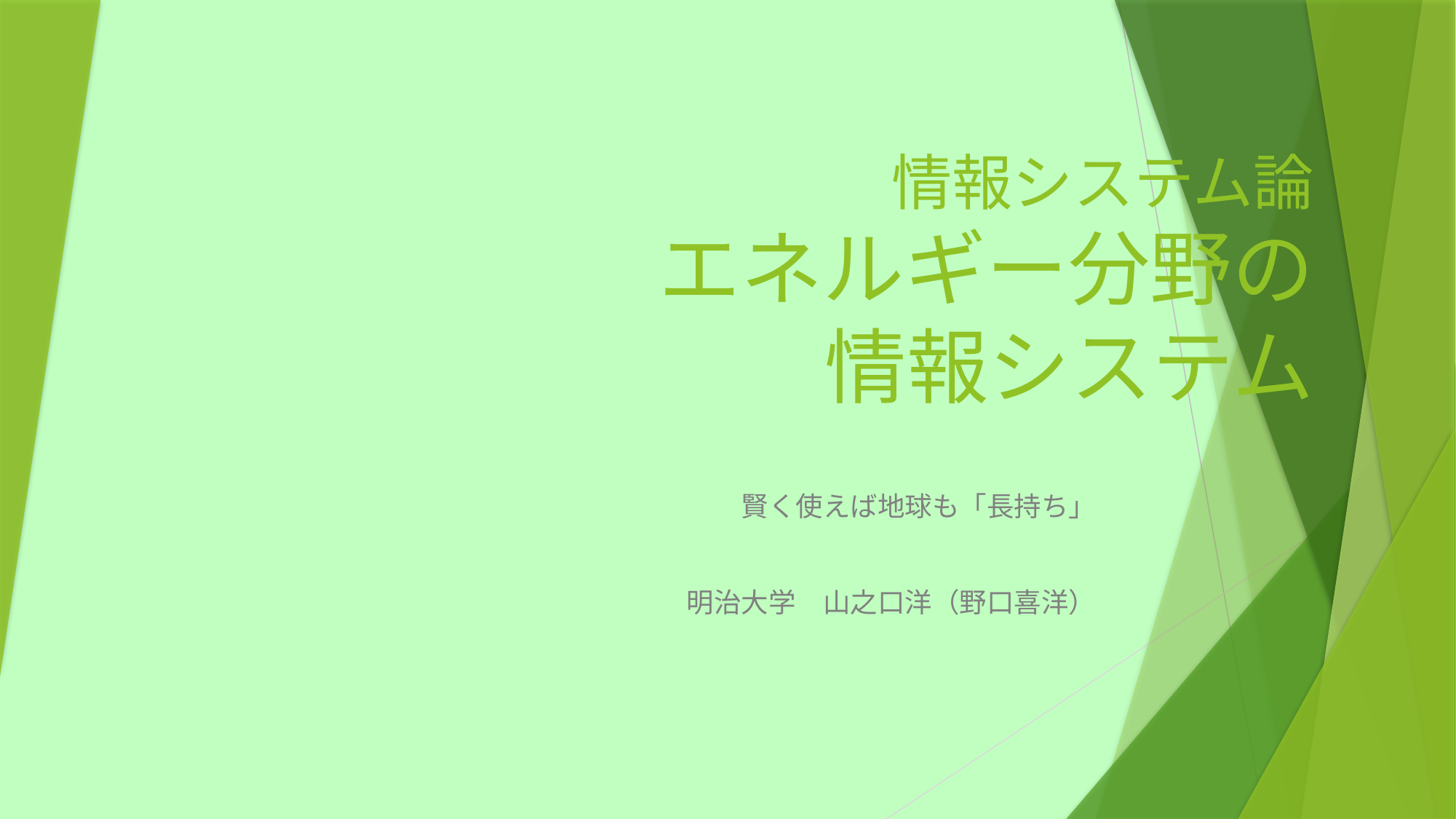

# 情報システム論 エネルギー分野の 情報システム
賢く使えば地球も「長持ち」

明治大学　山之口洋（野口喜洋）